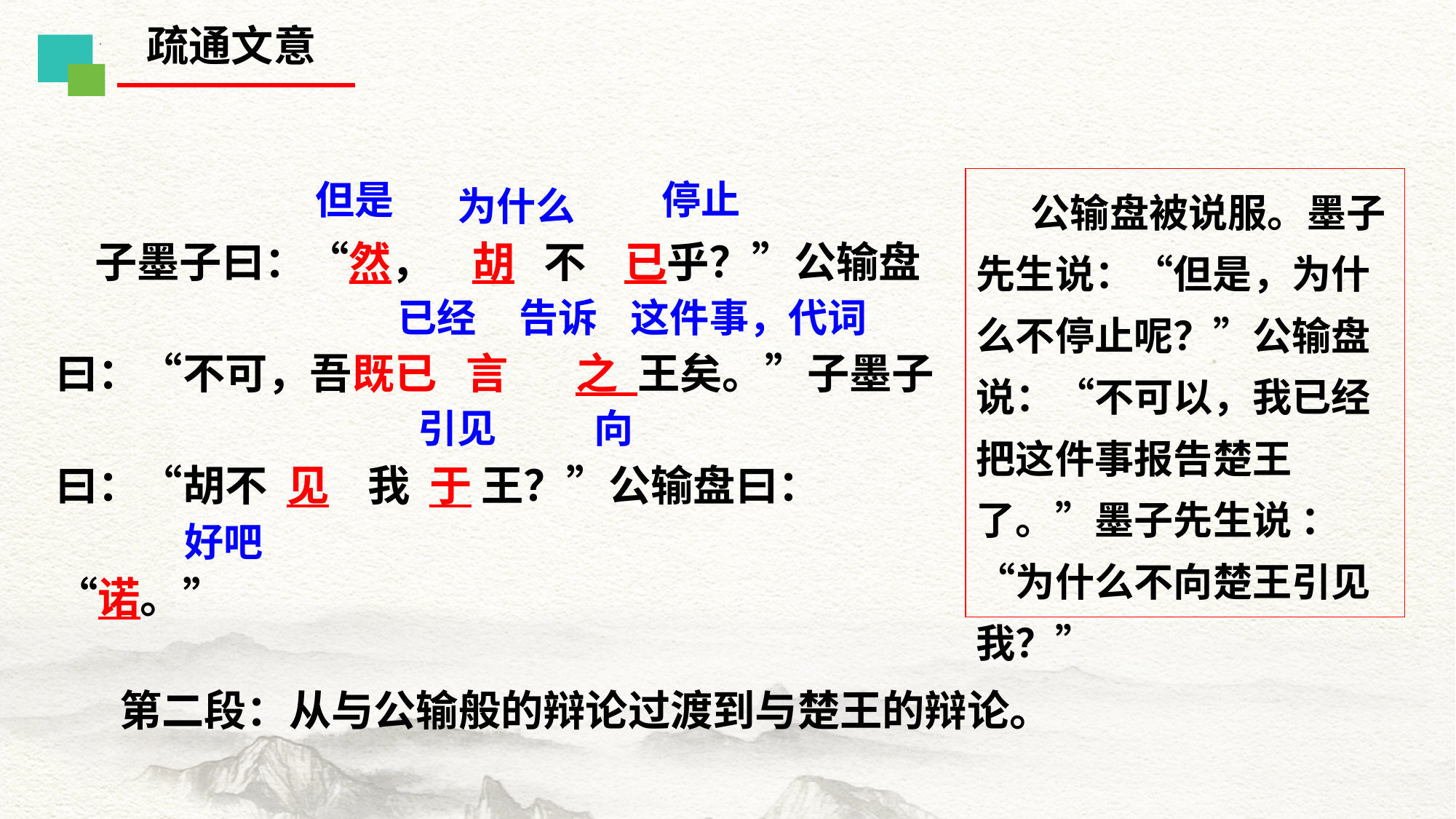

疏通文意

   子墨子曰：“然，    胡   不    已乎？”公输盘曰：“不可，吾既已   言       之  王矣。”子墨子曰：“胡不  见    我  于 王？”公输盘曰：“诺。”
公输盘被说服。墨子先生说：“但是，为什么不停止呢？”公输盘说：“不可以，我已经把这件事报告楚王了。”墨子先生说 ：“为什么不向楚王引见我？”
但是
停止
为什么
已经
告诉
这件事，代词
引见
向
好吧
第二段：从与公输般的辩论过渡到与楚王的辩论。